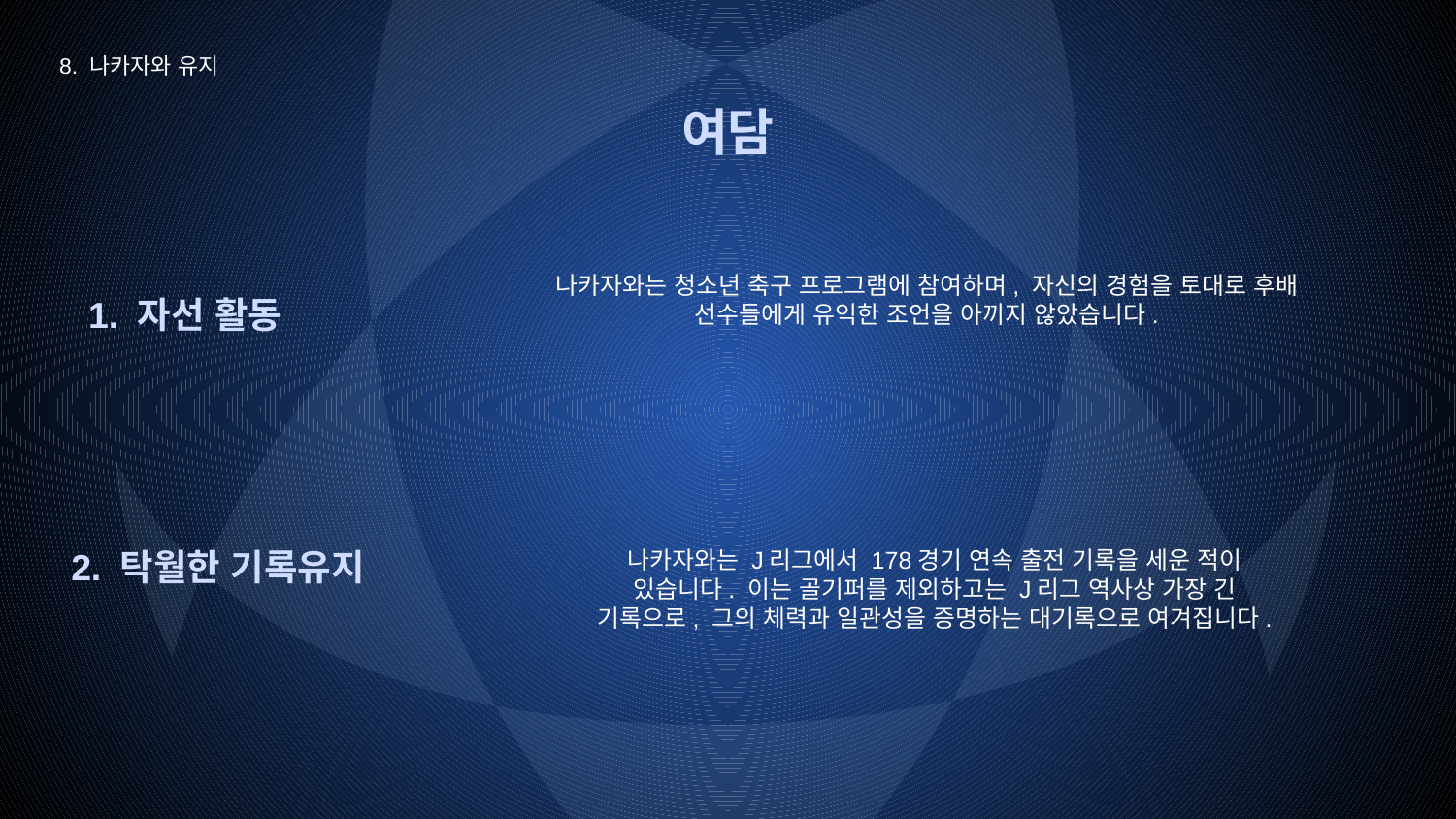

8. 나카자와 유지
# 여담
나카자와는 청소년 축구 프로그램에 참여하며, 자신의 경험을 토대로 후배 선수들에게 유익한 조언을 아끼지 않았습니다.
1. 자선 활동
2. 탁월한 기록유지
나카자와는 J리그에서 178경기 연속 출전 기록을 세운 적이 있습니다. 이는 골기퍼를 제외하고는 J리그 역사상 가장 긴 기록으로, 그의 체력과 일관성을 증명하는 대기록으로 여겨집니다.